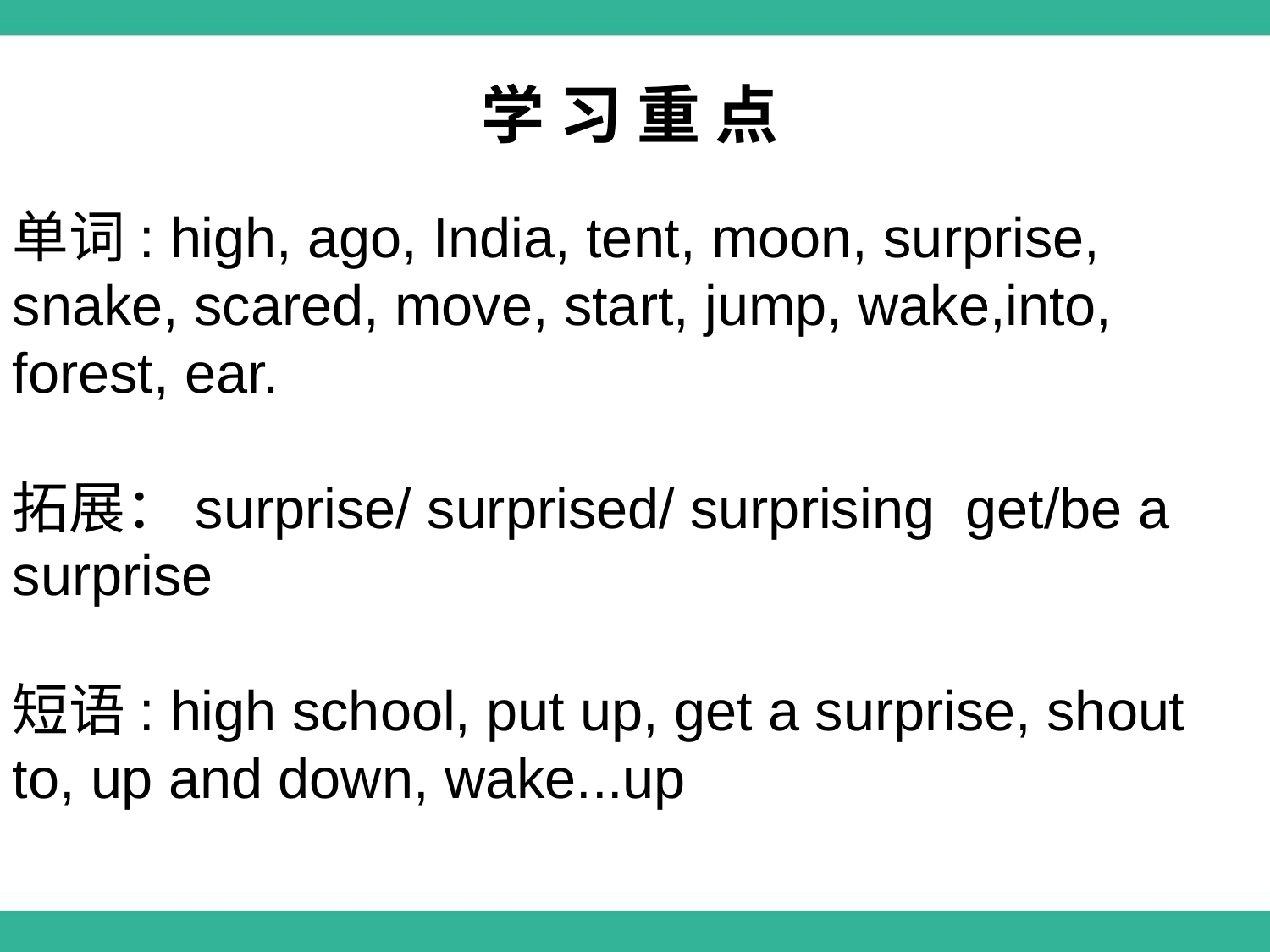

学 习 重 点
单词: high, ago, India, tent, moon, surprise, snake, scared, move, start, jump, wake,into, forest, ear.

拓展：surprise/ surprised/ surprising  get/be a surprise

短语: high school, put up, get a surprise, shout to, up and down, wake...up